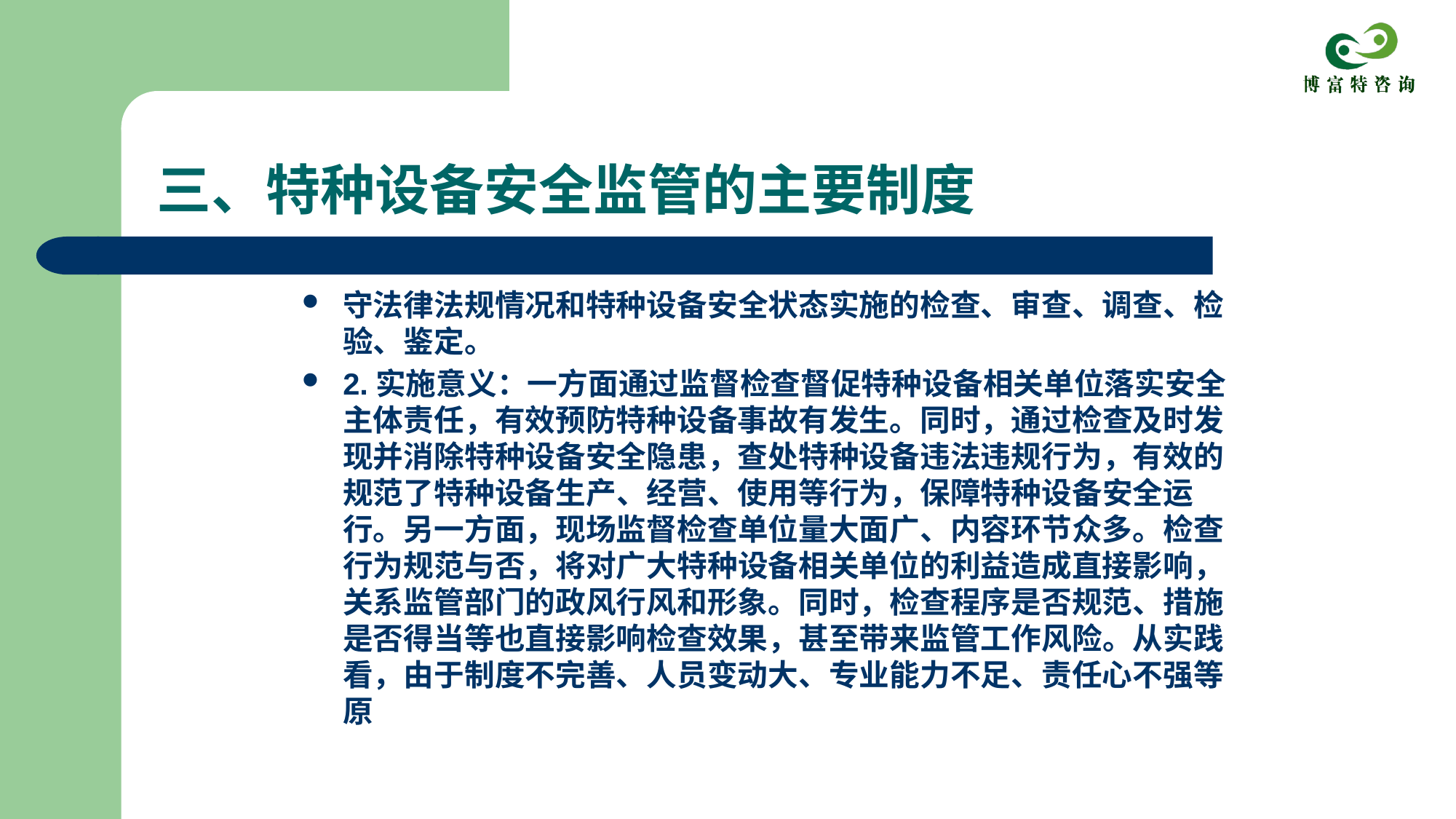

# 三、特种设备安全监管的主要制度
守法律法规情况和特种设备安全状态实施的检查、审查、调查、检验、鉴定。
2.实施意义：一方面通过监督检查督促特种设备相关单位落实安全主体责任，有效预防特种设备事故有发生。同时，通过检查及时发现并消除特种设备安全隐患，查处特种设备违法违规行为，有效的规范了特种设备生产、经营、使用等行为，保障特种设备安全运行。另一方面，现场监督检查单位量大面广、内容环节众多。检查行为规范与否，将对广大特种设备相关单位的利益造成直接影响，关系监管部门的政风行风和形象。同时，检查程序是否规范、措施是否得当等也直接影响检查效果，甚至带来监管工作风险。从实践看，由于制度不完善、人员变动大、专业能力不足、责任心不强等原